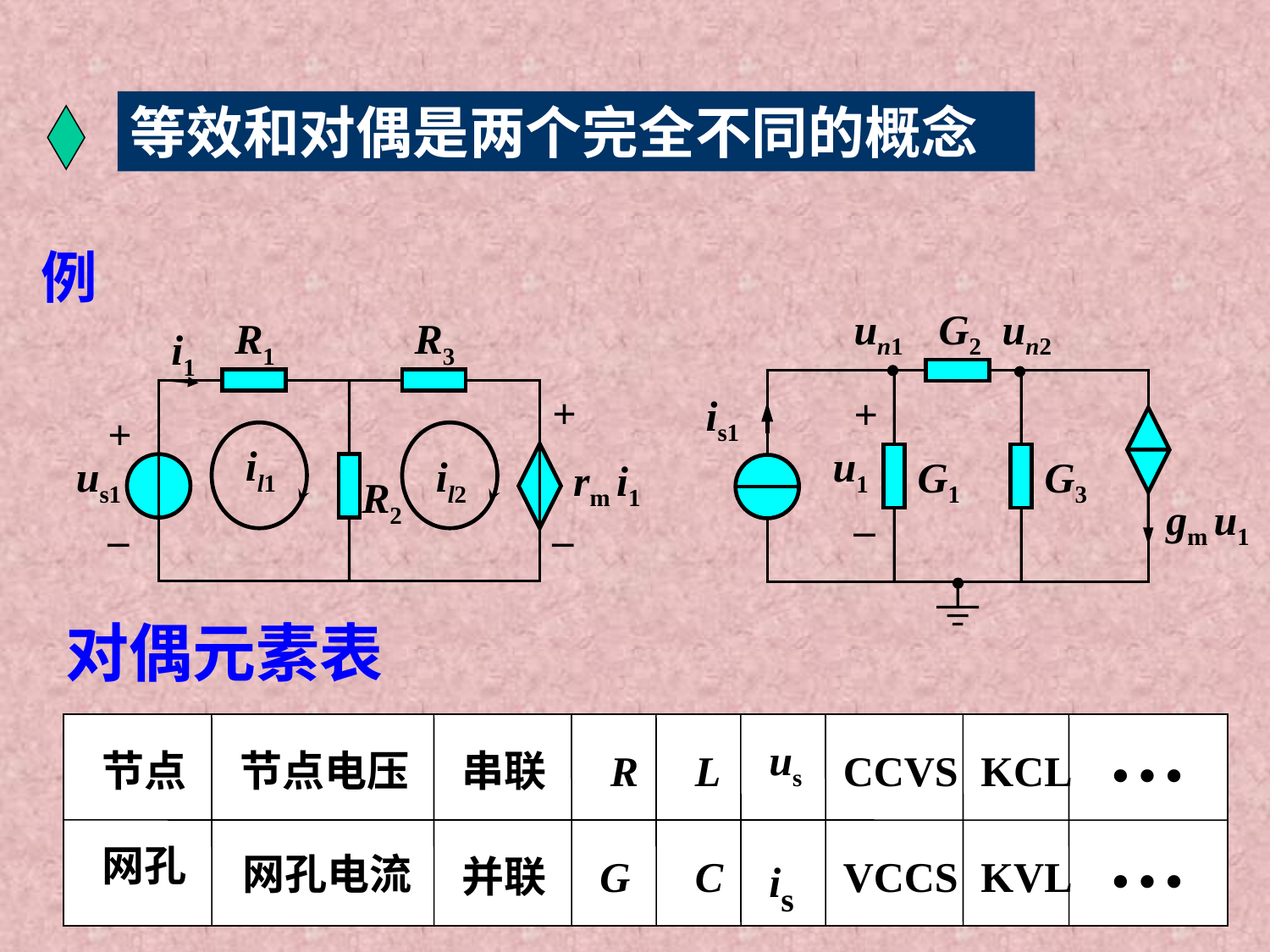

等效和对偶是两个完全不同的概念

例
un1
G2
un2

+
is1

u1

G1

G3

gm u1
–

R1
R3
i1

+
+

il1

us1
il2

rm i1

R2
–
–

对偶元素表
…

us
节点
节点电压
串联
R
L
CCVS
KCL
…

网孔
is
网孔电流
并联
G
C
VCCS
KVL